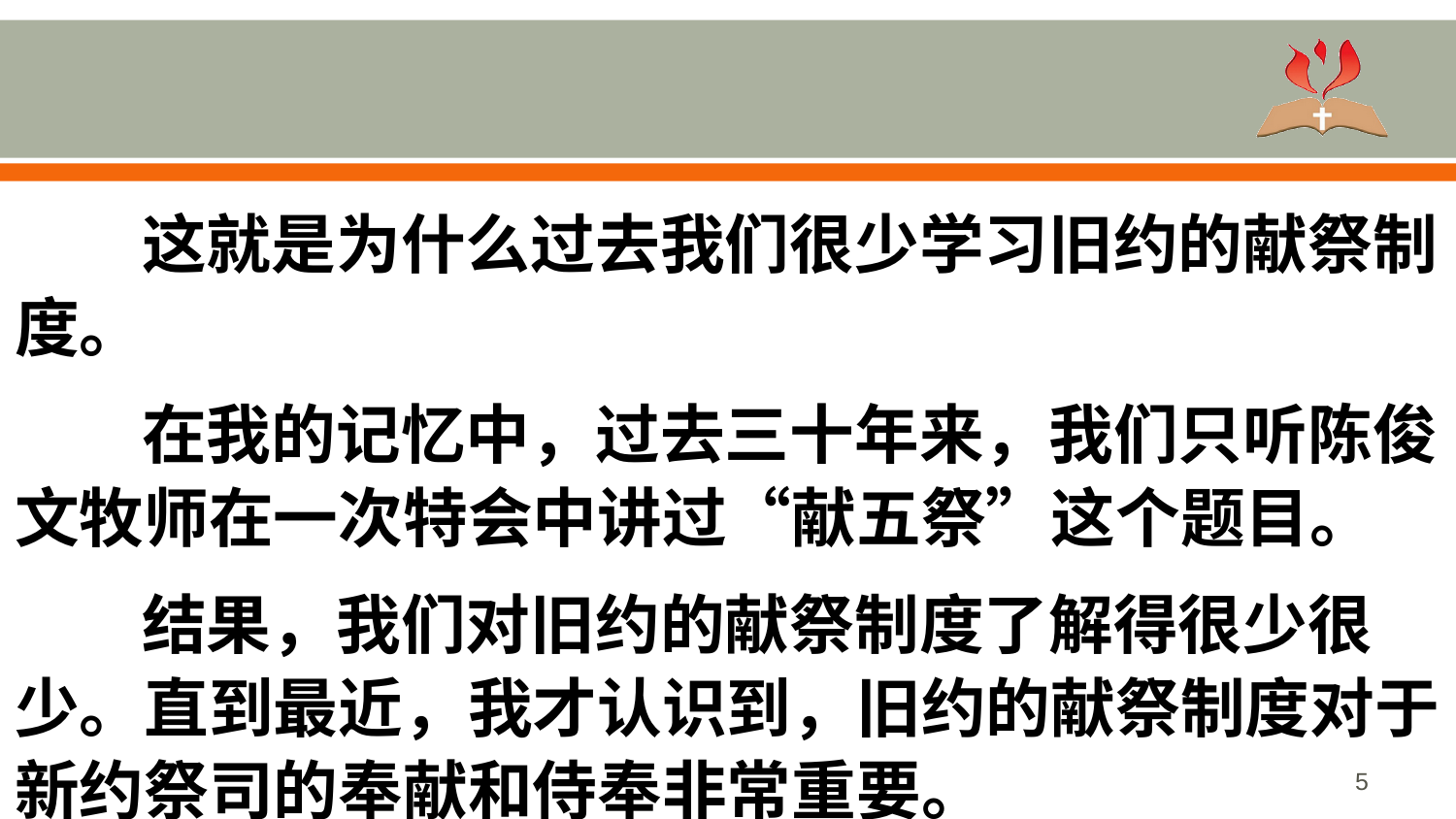

这就是为什么过去我们很少学习旧约的献祭制度。
在我的记忆中，过去三十年来，我们只听陈俊文牧师在一次特会中讲过“献五祭”这个题目。
结果，我们对旧约的献祭制度了解得很少很少。直到最近，我才认识到，旧约的献祭制度对于新约祭司的奉献和侍奉非常重要。

5